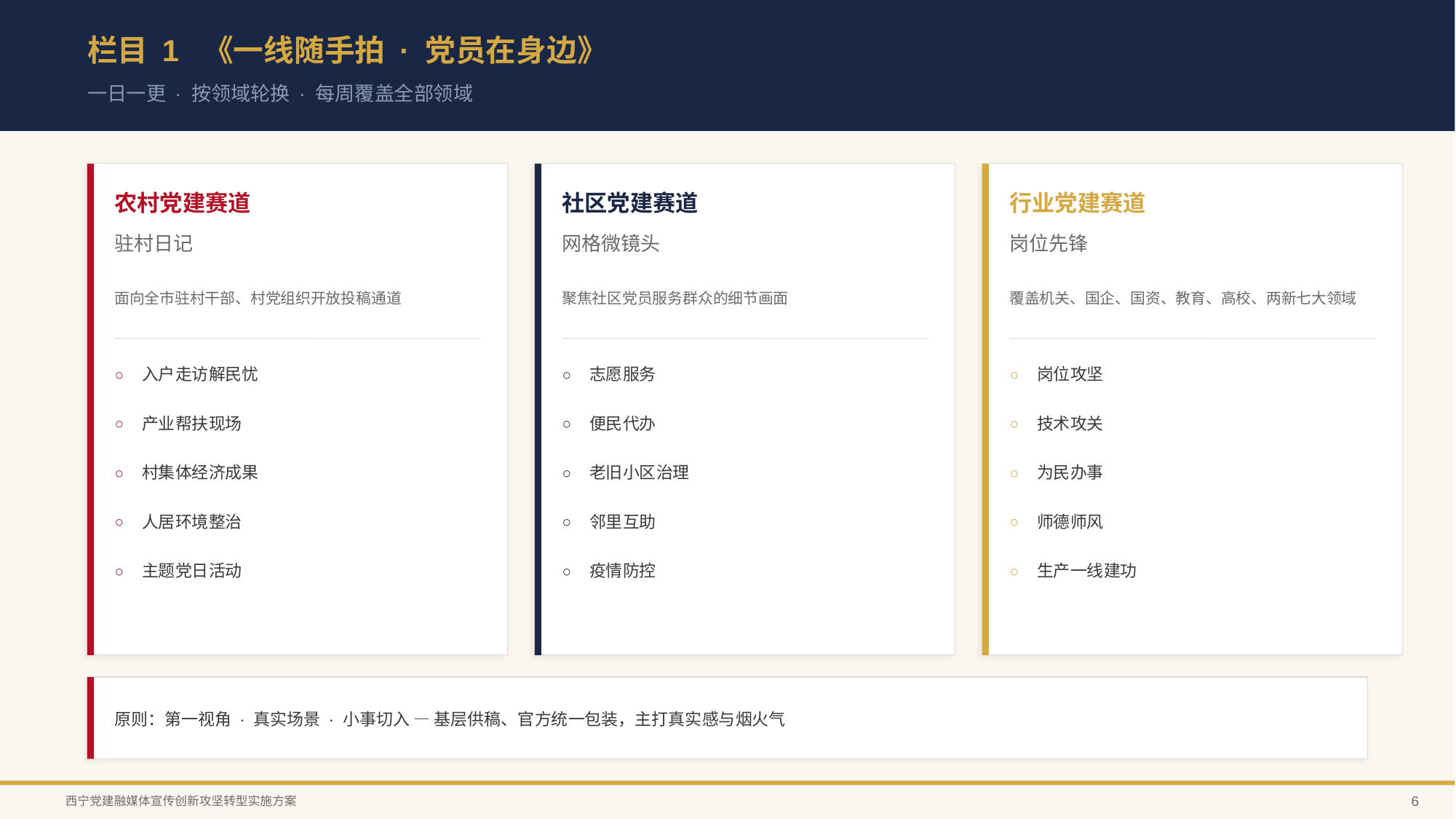

栏目 1  《一线随手拍 · 党员在身边》
一日一更 · 按领域轮换 · 每周覆盖全部领域

农村党建赛道
社区党建赛道
行业党建赛道
驻村日记
网格微镜头
岗位先锋
面向全市驻村干部、村党组织开放投稿通道
聚焦社区党员服务群众的细节画面
覆盖机关、国企、国资、教育、高校、两新七大领域

○
入户走访解民忧
○
志愿服务
○
岗位攻坚
○
产业帮扶现场
○
便民代办
○
技术攻关
○
村集体经济成果
○
老旧小区治理
○
为民办事
○
人居环境整治
○
邻里互助
○
师德师风
○
主题党日活动
○
疫情防控
○
生产一线建功

原则：第一视角 · 真实场景 · 小事切入 — 基层供稿、官方统一包装，主打真实感与烟火气

西宁党建融媒体宣传创新攻坚转型实施方案
6